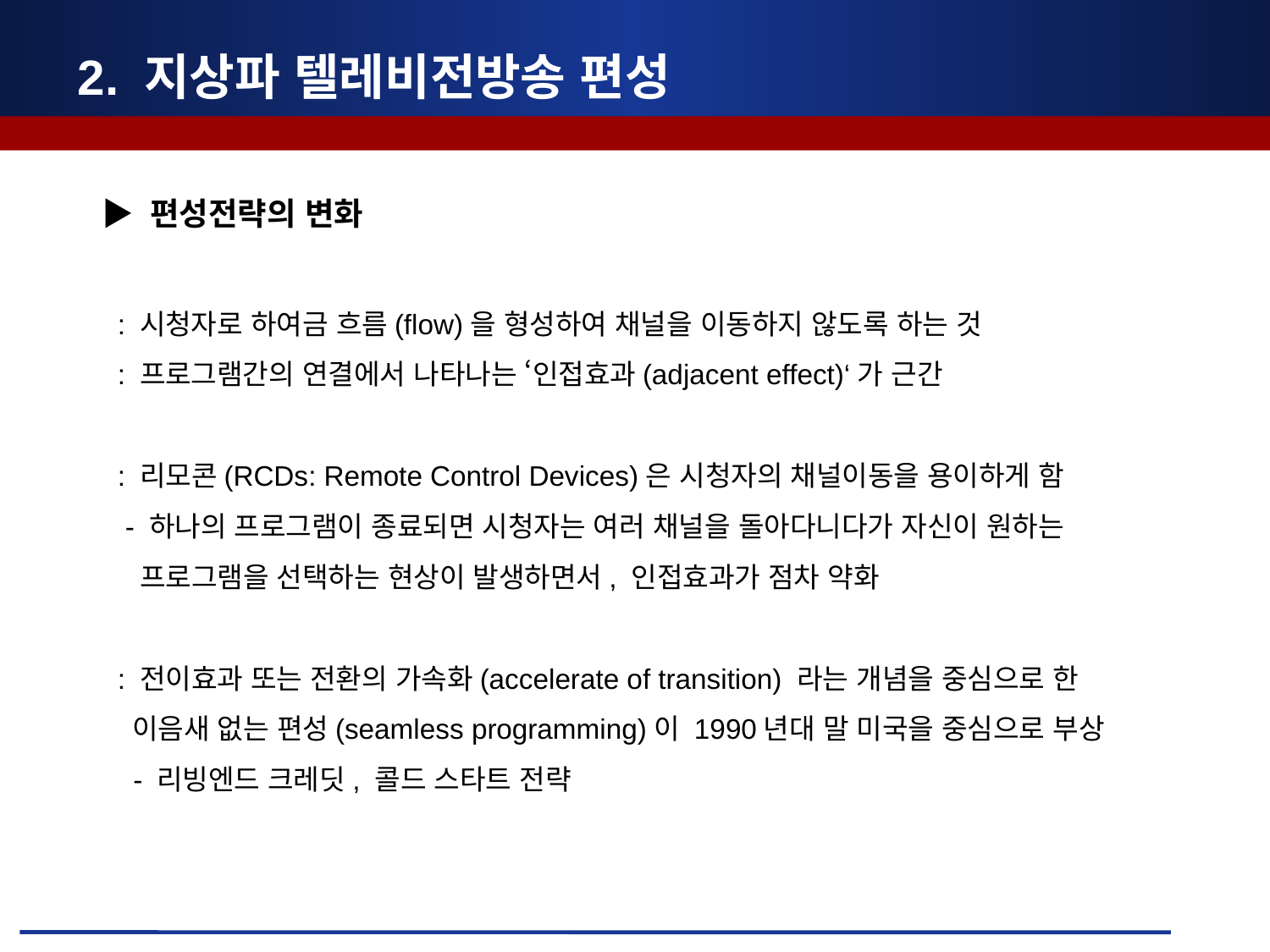

2. 지상파 텔레비전방송 편성
▶ 편성전략의 변화

  : 시청자로 하여금 흐름(flow)을 형성하여 채널을 이동하지 않도록 하는 것
  : 프로그램간의 연결에서 나타나는 ‘인접효과(adjacent effect)‘가 근간

  : 리모콘(RCDs: Remote Control Devices)은 시청자의 채널이동을 용이하게 함
   - 하나의 프로그램이 종료되면 시청자는 여러 채널을 돌아다니다가 자신이 원하는
    프로그램을 선택하는 현상이 발생하면서, 인접효과가 점차 약화

  : 전이효과 또는 전환의 가속화(accelerate of transition) 라는 개념을 중심으로 한
   이음새 없는 편성(seamless programming)이 1990년대 말 미국을 중심으로 부상
    - 리빙엔드 크레딧, 콜드 스타트 전략